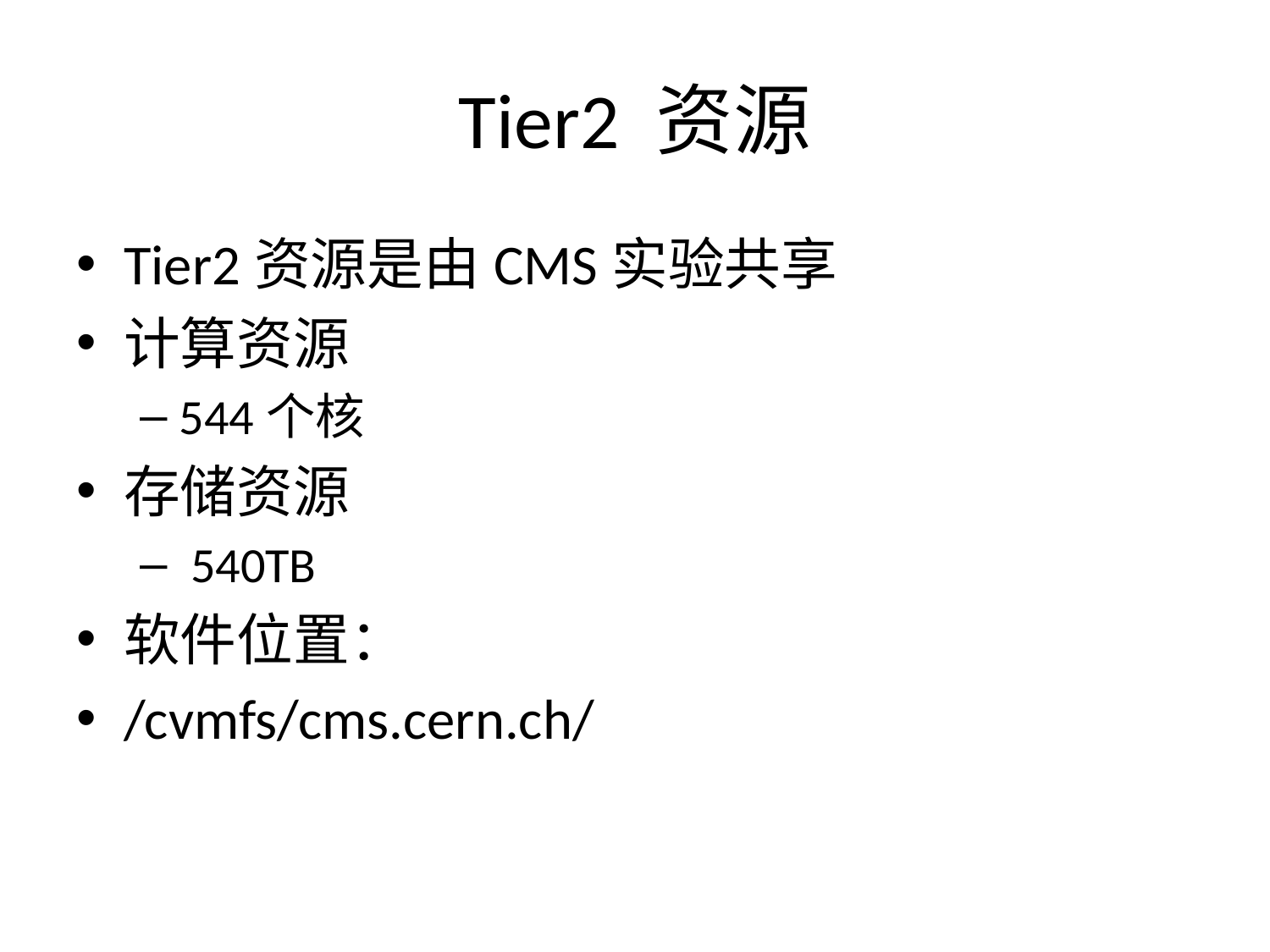

# Tier2 资源
Tier2资源是由CMS实验共享
计算资源
544个核
存储资源
 540TB
软件位置：
/cvmfs/cms.cern.ch/